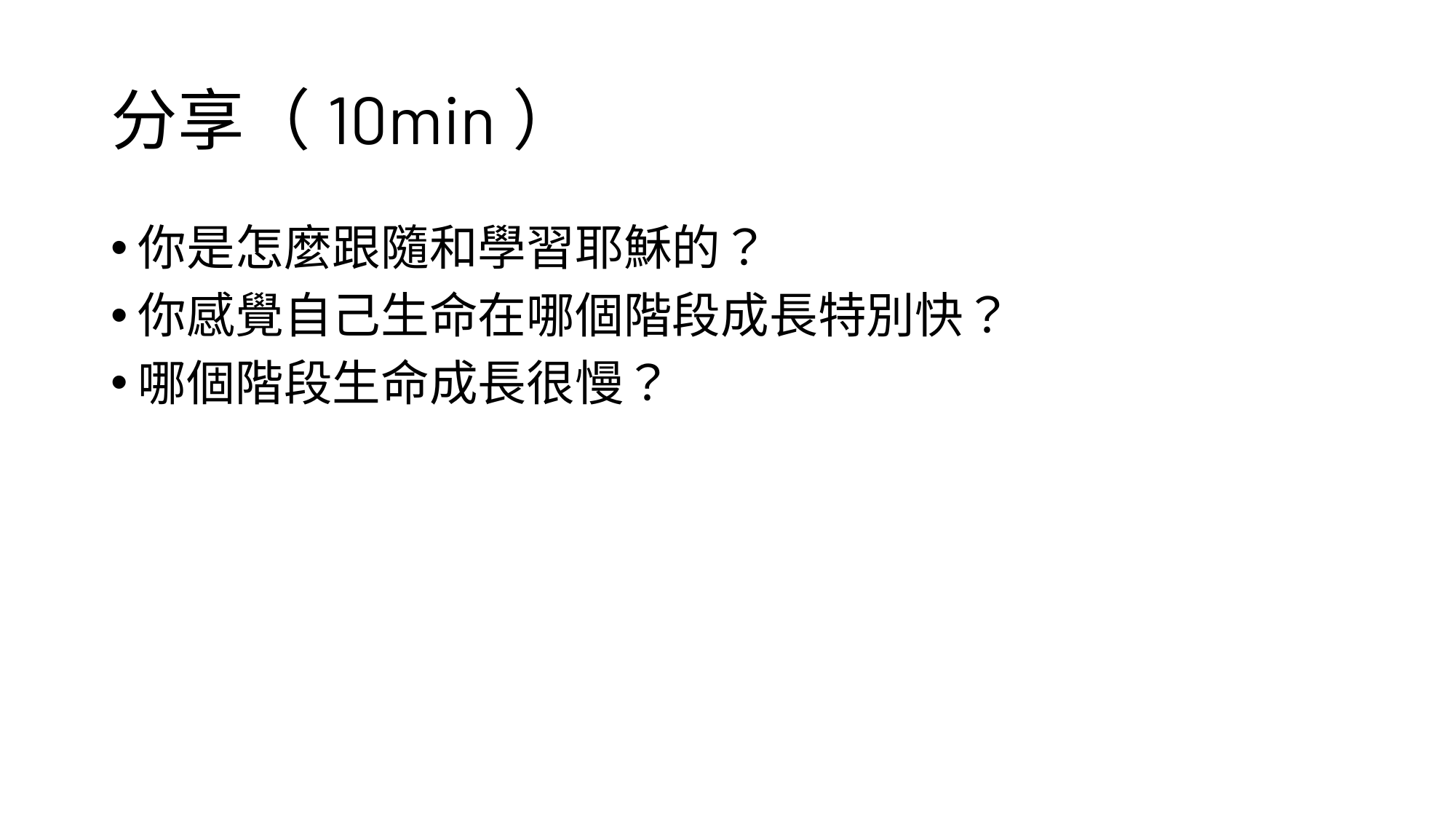

# 分享（10min）
你是怎麼跟隨和學習耶穌的？
你感覺自己生命在哪個階段成長特別快？
哪個階段生命成長很慢？